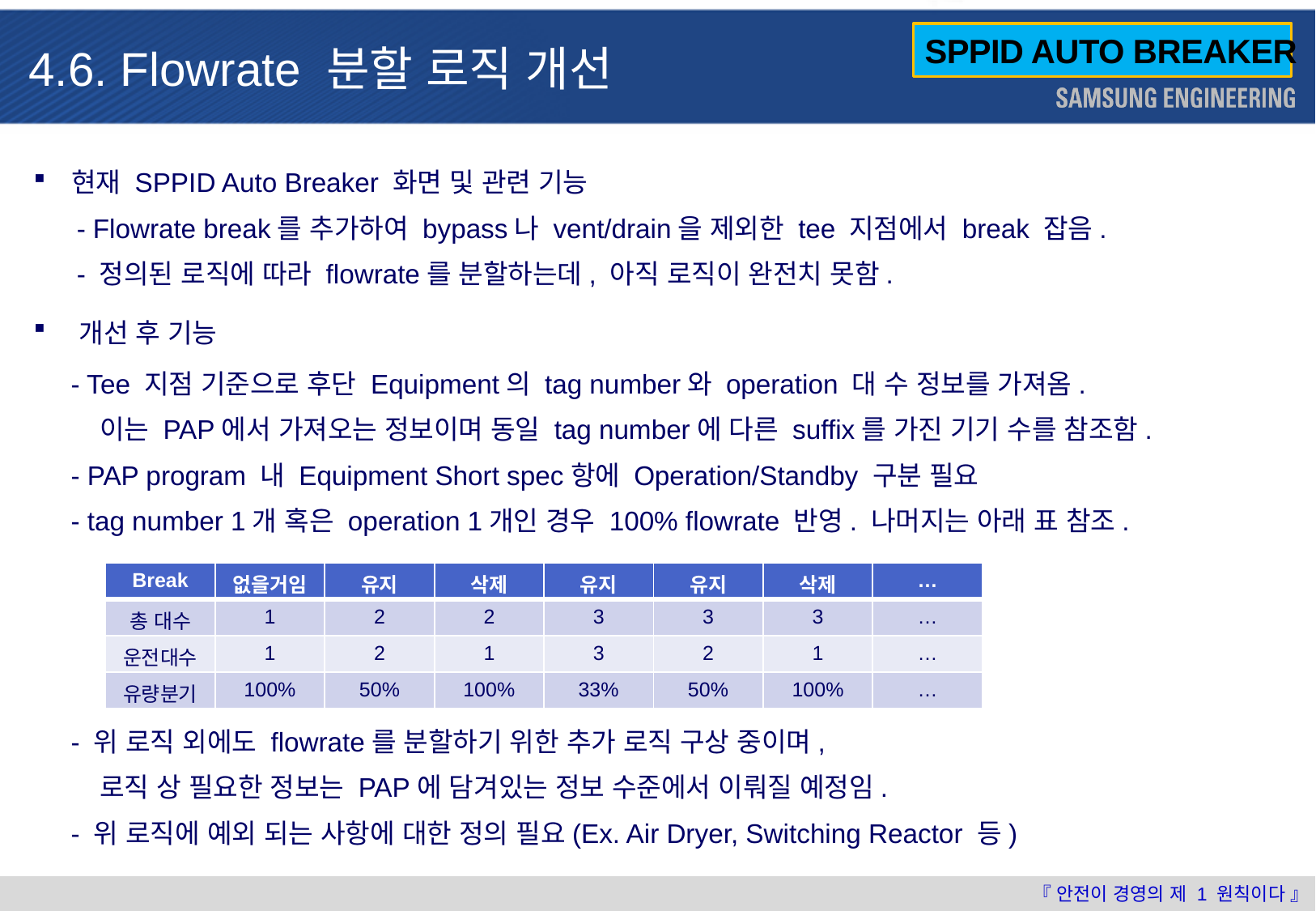

SPPID AUTO BREAKER
4.6. Flowrate 분할 로직 개선
현재 SPPID Auto Breaker 화면 및 관련 기능
    - Flowrate break를 추가하여 bypass나 vent/drain을 제외한 tee 지점에서 break 잡음.
    - 정의된 로직에 따라 flowrate를 분할하는데, 아직 로직이 완전치 못함.
개선 후 기능
     - Tee 지점 기준으로 후단 Equipment의 tag number와 operation 대 수 정보를 가져옴.
        이는 PAP에서 가져오는 정보이며 동일 tag number에 다른 suffix를 가진 기기 수를 참조함.
     - PAP program 내 Equipment Short spec항에 Operation/Standby 구분 필요
     - tag number 1개 혹은 operation 1개인 경우 100% flowrate 반영. 나머지는 아래 표 참조.
| Break | 없을거임 | 유지 | 삭제 | 유지 | 유지 | 삭제 | … |
| --- | --- | --- | --- | --- | --- | --- | --- |
| 총 대수 | 1 | 2 | 2 | 3 | 3 | 3 | … |
| 운전대수 | 1 | 2 | 1 | 3 | 2 | 1 | … |
| 유량분기 | 100% | 50% | 100% | 33% | 50% | 100% | … |
     - 위 로직 외에도 flowrate를 분할하기 위한 추가 로직 구상 중이며,
        로직 상 필요한 정보는 PAP에 담겨있는 정보 수준에서 이뤄질 예정임.
     - 위 로직에 예외 되는 사항에 대한 정의 필요(Ex. Air Dryer, Switching Reactor 등)